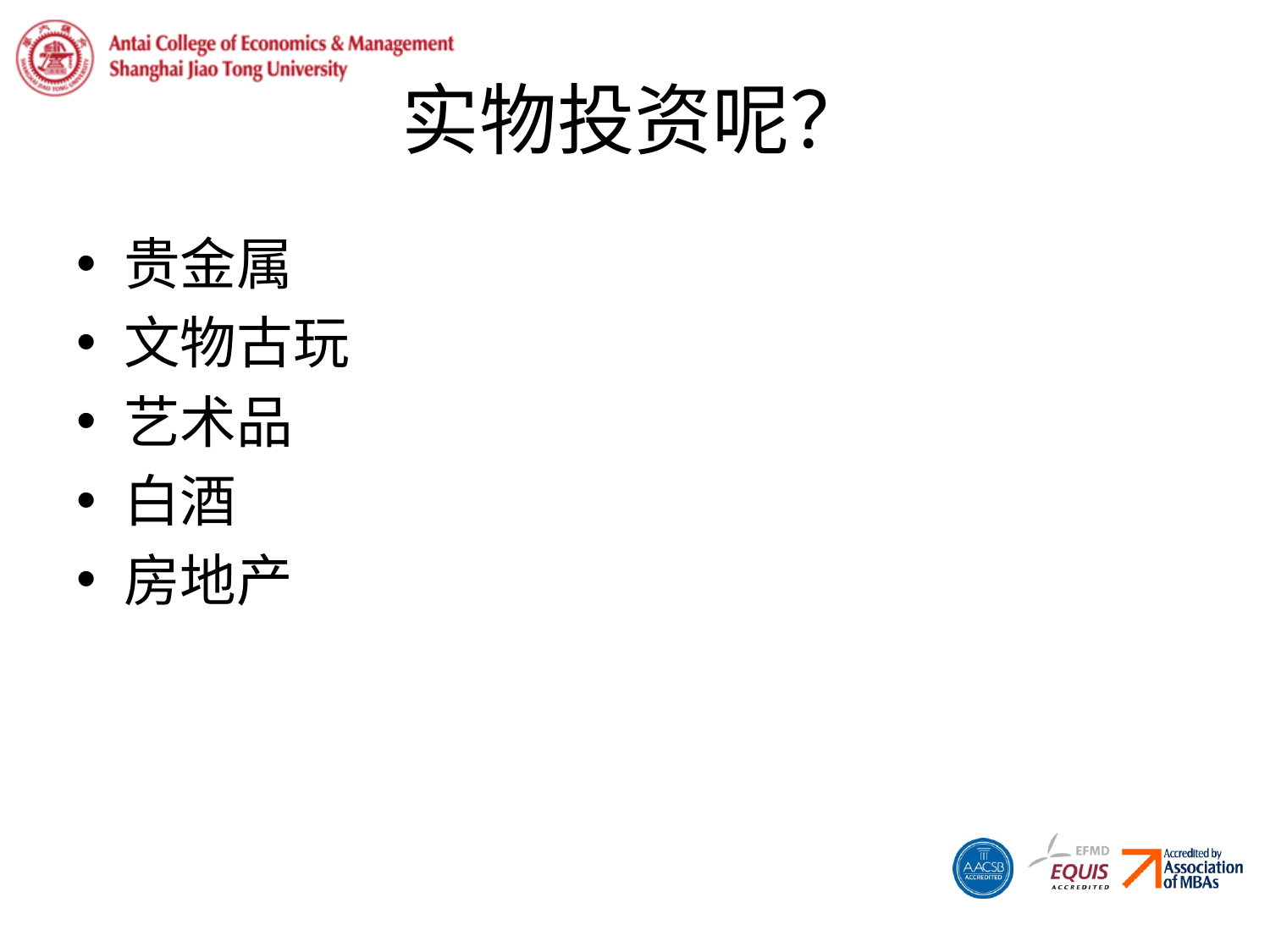

# 实物投资呢？
贵金属
文物古玩
艺术品
白酒
房地产